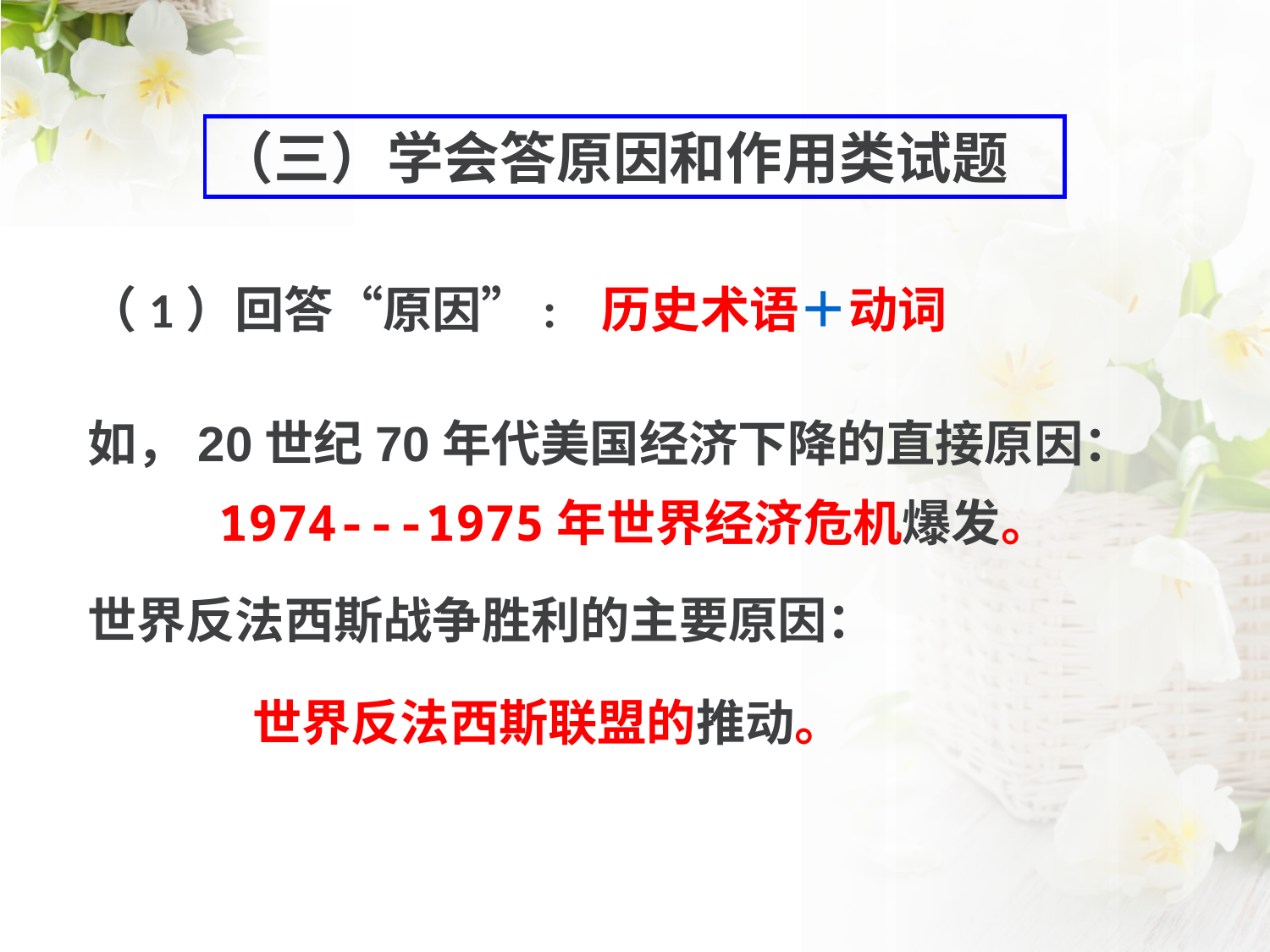

（三）学会答原因和作用类试题
（1）回答“原因”:   历史术语＋动词
如，20世纪70年代美国经济下降的直接原因：

世界反法西斯战争胜利的主要原因：
1974---1975年世界经济危机爆发。
世界反法西斯联盟的推动。